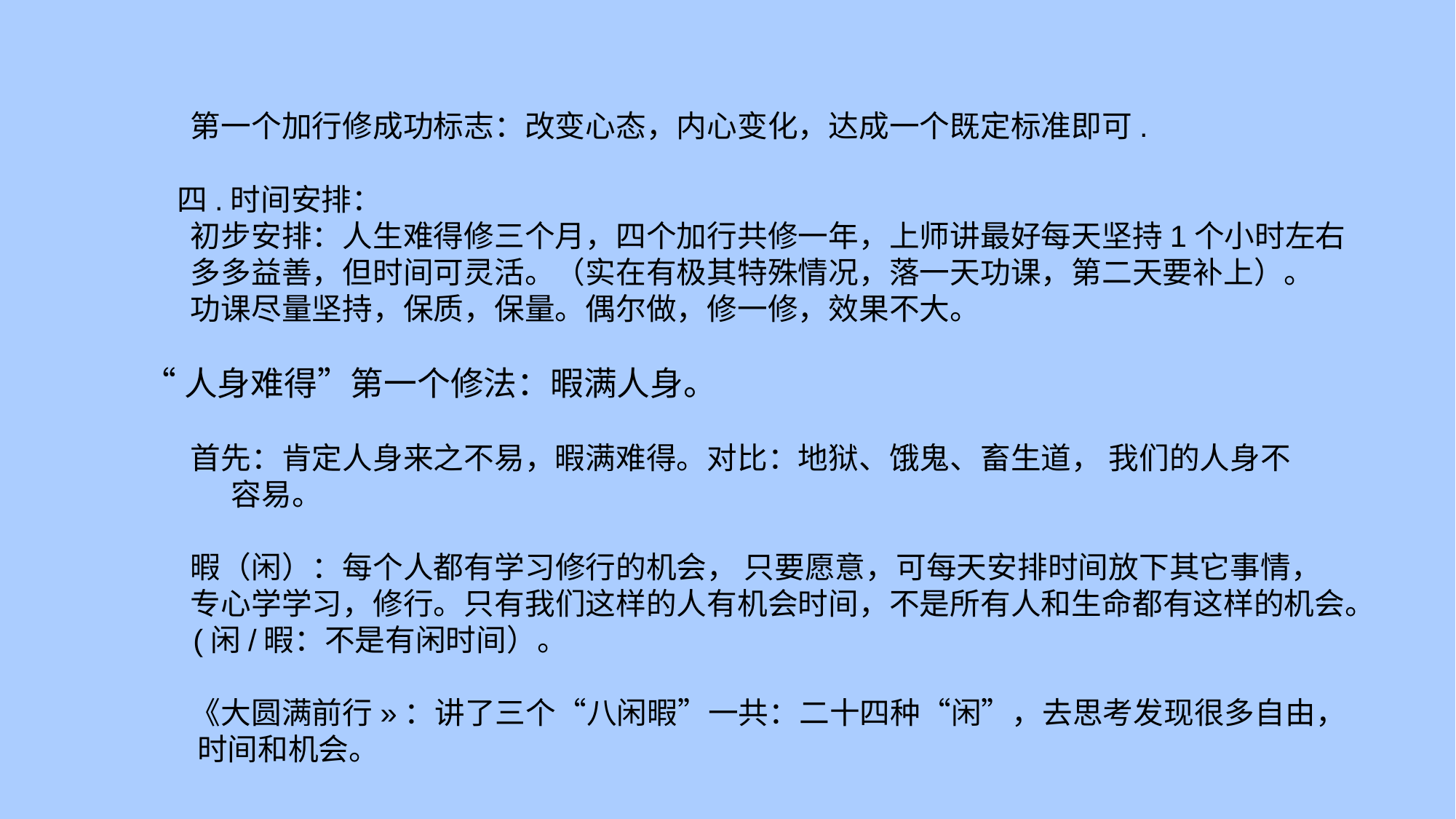

第一个加行修成功标志：改变心态，内心变化，达成一个既定标准即可.

    四.时间安排：
      初步安排：人生难得修三个月，四个加行共修一年，上师讲最好每天坚持1个小时左右
      多多益善，但时间可灵活。（实在有极其特殊情况，落一天功课，第二天要补上）。
      功课尽量坚持，保质，保量。偶尔做，修一修，效果不大。

“人身难得”第一个修法：暇满人身。

      首先：肯定人身来之不易，暇满难得。对比：地狱、饿鬼、畜生道， 我们的人身不
            容易。

      暇（闲）：每个人都有学习修行的机会， 只要愿意，可每天安排时间放下其它事情，
      专心学学习，修行。只有我们这样的人有机会时间，不是所有人和生命都有这样的机会。
      (闲/暇：不是有闲时间）。

      《大圆满前行»：讲了三个“八闲暇”一共：二十四种“闲”，去思考发现很多自由，
       时间和机会。